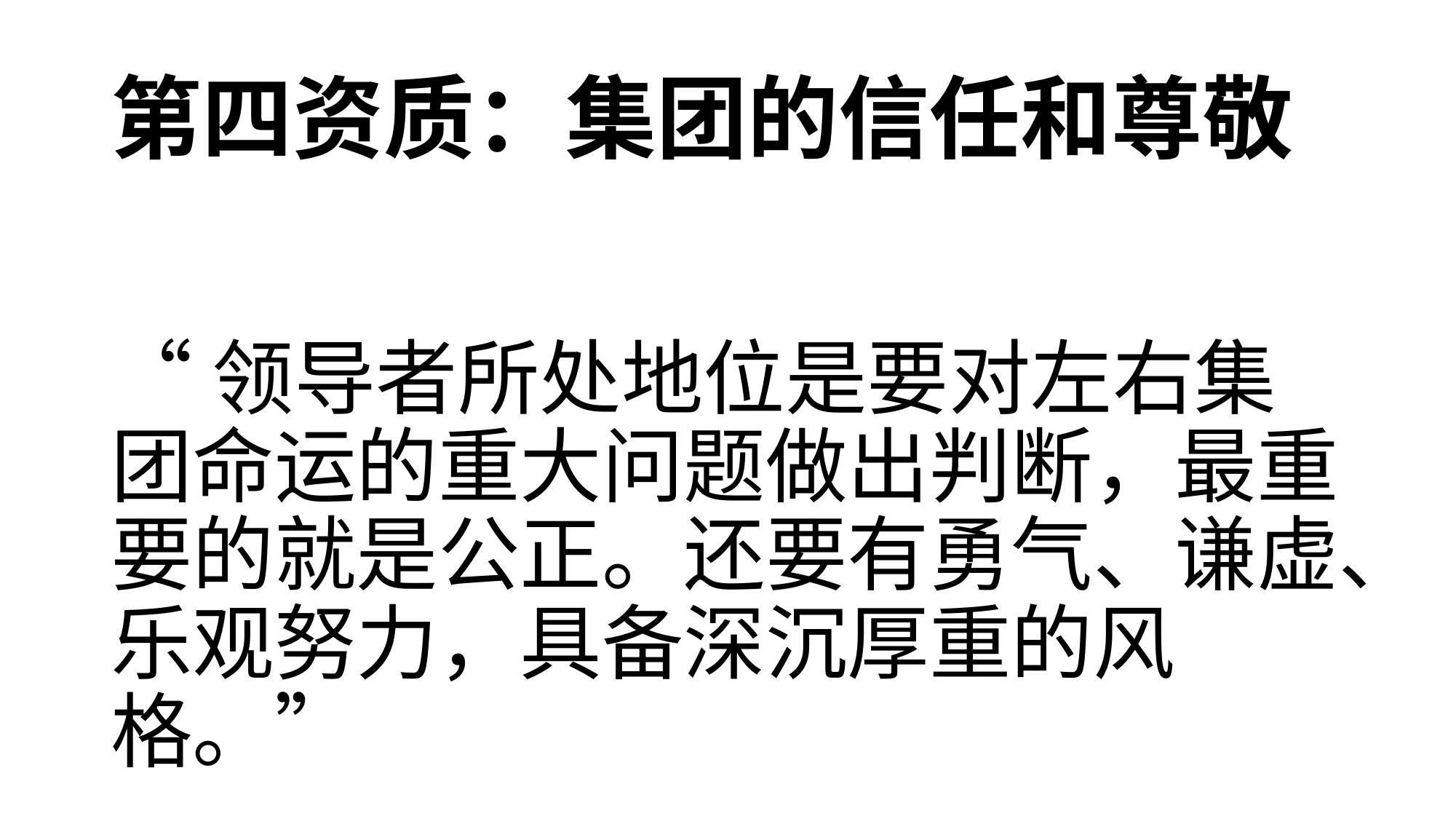

# 第四资质：集团的信任和尊敬

“领导者所处地位是要对左右集团命运的重大问题做出判断，最重要的就是公正。还要有勇气、谦虚、乐观努力，具备深沉厚重的风格。”